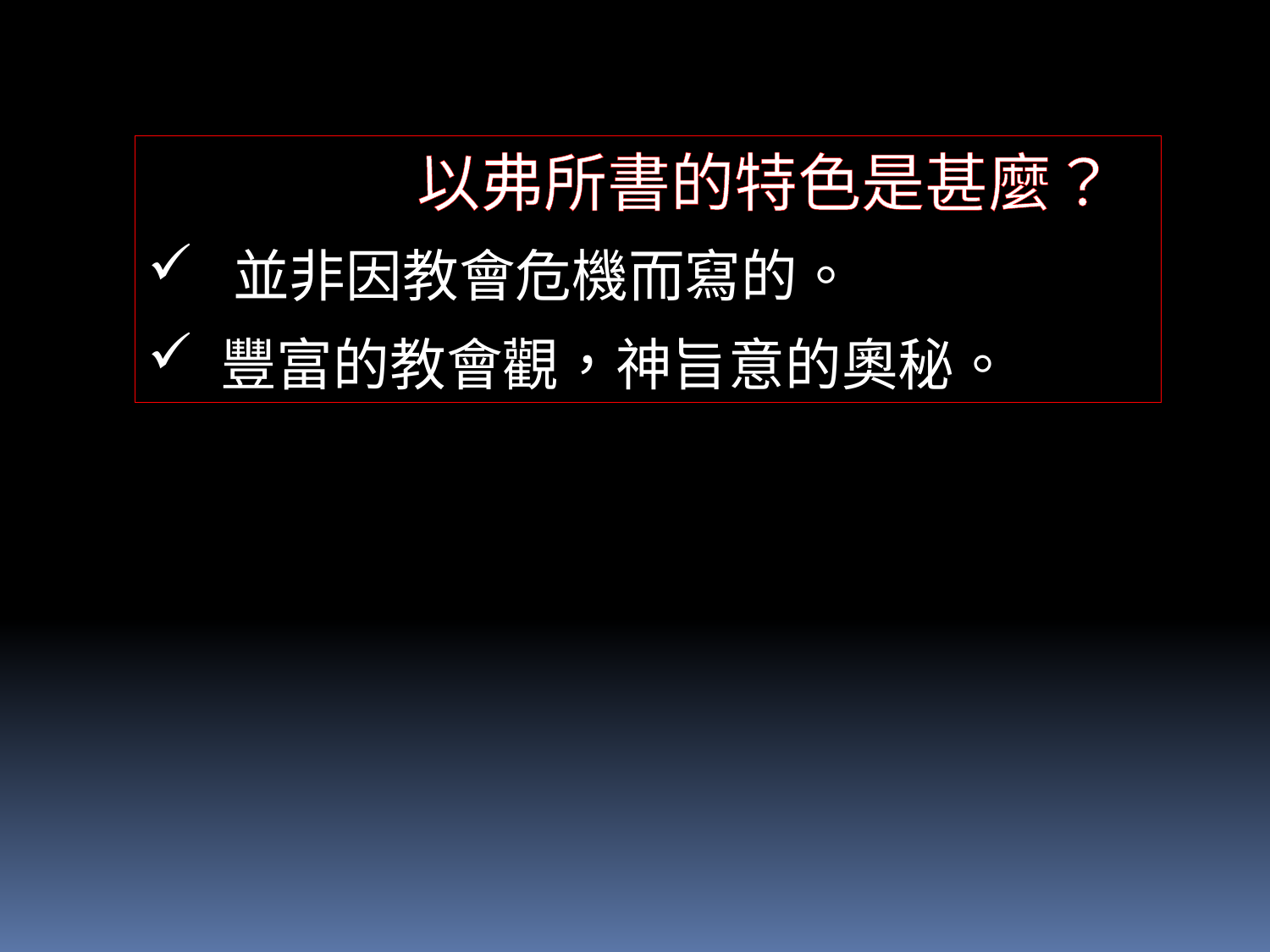

以弗所書的特色是甚麼？
  並非因教會危機而寫的。
 豐富的教會觀，神旨意的奧秘。